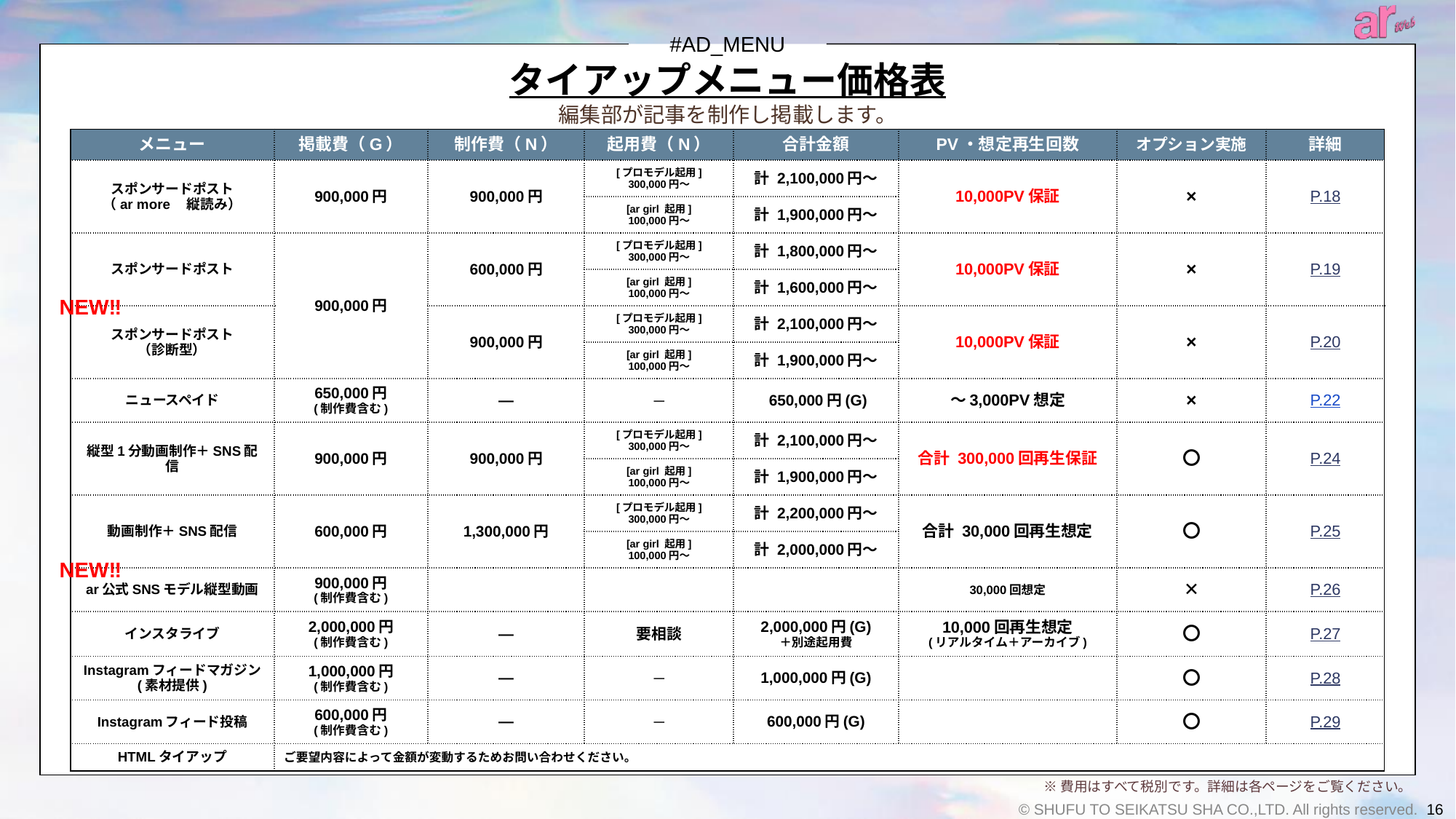

# タイアップメニュー価格表
編集部が記事を制作し掲載します。
| メニュー | 掲載費（G） | 制作費（N） | 起用費（N） | 合計金額 | PV・想定再生回数 | オプション実施 | 詳細 |
| --- | --- | --- | --- | --- | --- | --- | --- |
| スポンサードポスト （ar more　縦読み） | 900,000円 | 900,000円 | [プロモデル起用] 300,000円～ | 計 2,100,000円～ | 10,000PV保証 | × | P.18 |
|  |  |  | [ar girl 起用] 100,000円～ | 計 1,900,000円～ |  |  |  |
| スポンサードポスト | 900,000円 | 600,000円 | [プロモデル起用] 300,000円～ | 計 1,800,000円～ | 10,000PV保証 | × | P.19 |
|  |  |  | [ar girl 起用] 100,000円～ | 計 1,600,000円～ |  |  |  |
| スポンサードポスト （診断型） |  | 900,000円 | [プロモデル起用] 300,000円～ | 計 2,100,000円～ | 10,000PV保証 | × | P.20 |
|  |  |  | [ar girl 起用] 100,000円～ | 計 1,900,000円～ |  |  |  |
| ニュースペイド | 650,000円 (制作費含む) | ― | ― | 650,000円(G) | ～3,000PV想定 | × | P.22 |
| 縦型1分動画制作＋SNS配信 | 900,000円 | 900,000円 | [プロモデル起用] 300,000円～ | 計 2,100,000円～ | 合計 300,000回再生保証 | 〇 | P.24 |
|  |  |  | [ar girl 起用] 100,000円～ | 計 1,900,000円～ |  |  |  |
| 動画制作＋SNS配信 | 600,000円 | 1,300,000円 | [プロモデル起用] 300,000円～ | 計 2,200,000円～ | 合計 30,000回再生想定 | 〇 | P.25 |
|  |  |  | [ar girl 起用] 100,000円～ | 計 2,000,000円～ |  |  |  |
| ar公式SNSモデル縦型動画 | 900,000円 (制作費含む) |  |  |  | 30,000回想定 | ✕ | P.26 |
| インスタライブ | 2,000,000円 (制作費含む) | ― | 要相談 | 2,000,000円(G) ＋別途起用費 | 10,000回再生想定 (リアルタイム＋アーカイブ) | 〇 | P.27 |
| Instagramフィードマガジン (素材提供) | 1,000,000円 (制作費含む) | ― | ― | 1,000,000円(G) |  | 〇 | P.28 |
| Instagramフィード投稿 | 600,000円 (制作費含む) | ― | ― | 600,000円(G) |  | 〇 | P.29 |
| HTMLタイアップ | ご要望内容によって金額が変動するためお問い合わせください。 |  |  |  |  |  |  |
NEW‼
NEW‼
※費用はすべて税別です。詳細は各ページをご覧ください。
© SHUFU TO SEIKATSU SHA CO.,LTD. All rights reserved.
16